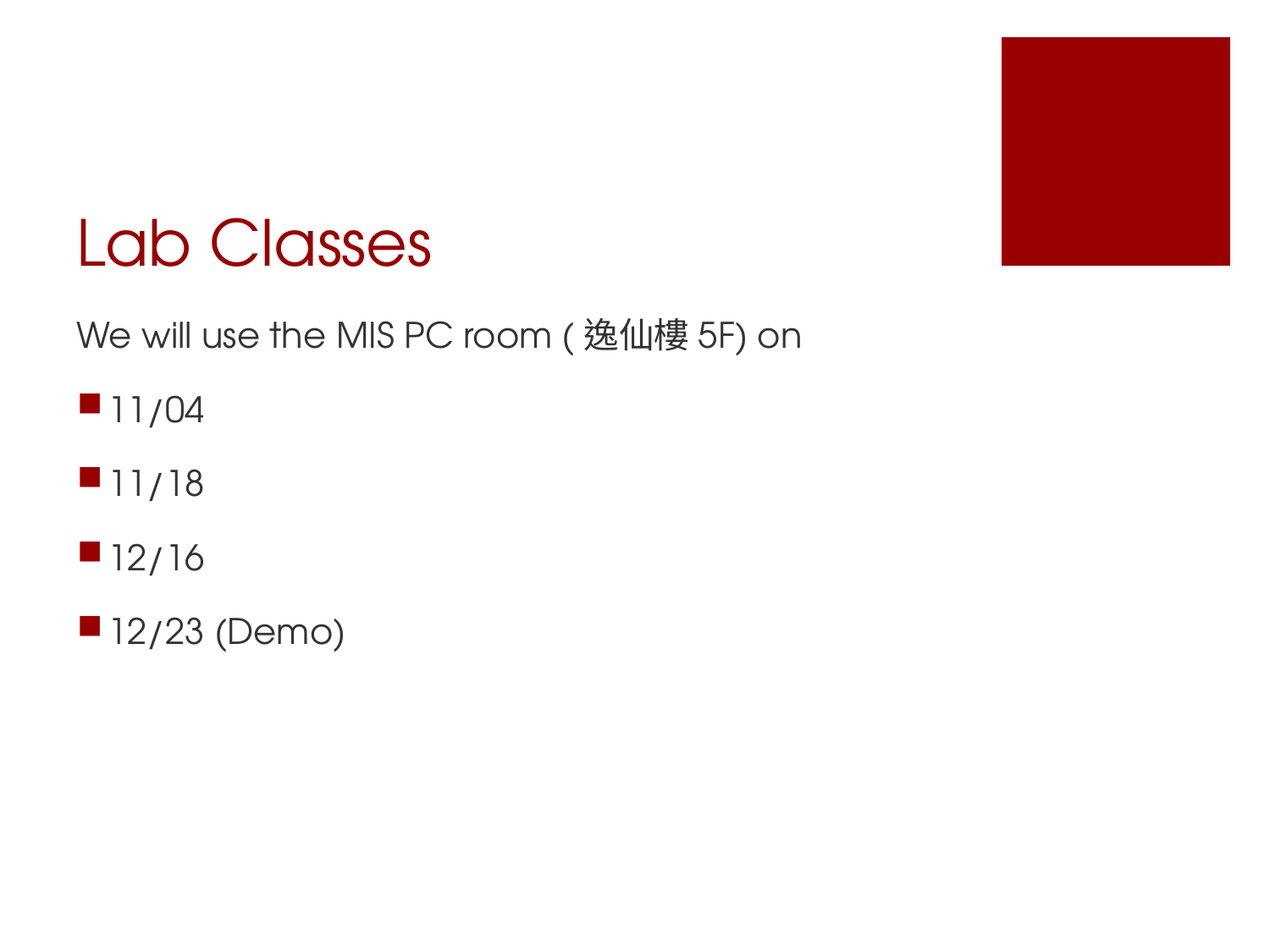

# Lab Classes
We will use the MIS PC room (逸仙樓5F) on
11/04
11/18
12/16
12/23 (Demo)